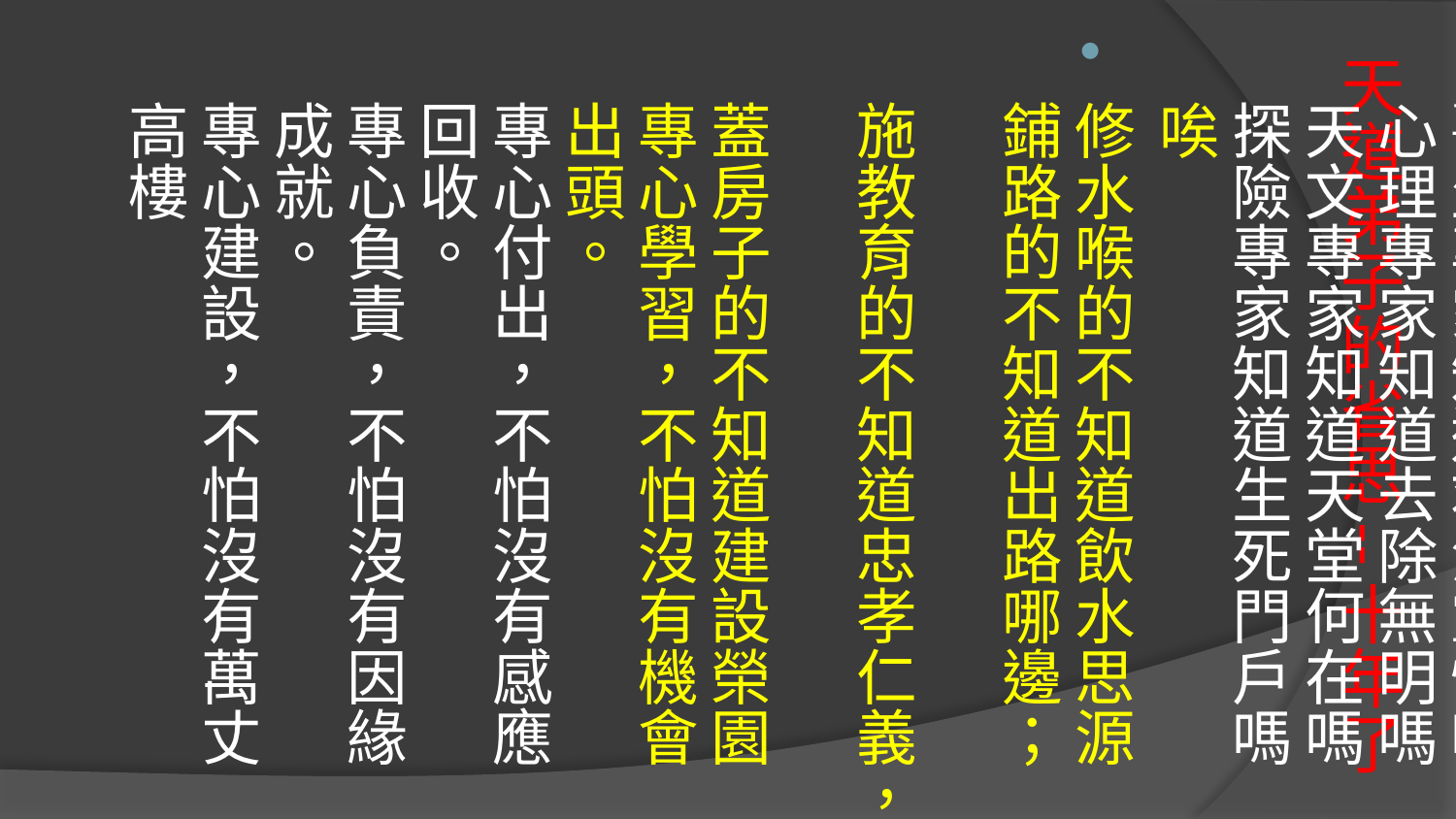

醫生專家知道救治靈性嗎
心理專家知道去除無明嗎
天文專家知道天堂何在嗎
探險專家知道生死門戶嗎
唉
修水喉的不知道飲水思源
鋪路的不知道出路哪邊；　　
施教育的不知道忠孝仁義，
蓋房子的不知道建設榮園
專心學習，不怕沒有機會出頭。
專心付出，不怕沒有感應回收。
專心負責，不怕沒有因緣成就。
專心建設，不怕沒有萬丈高樓

# 天道弟子的省思--十年了